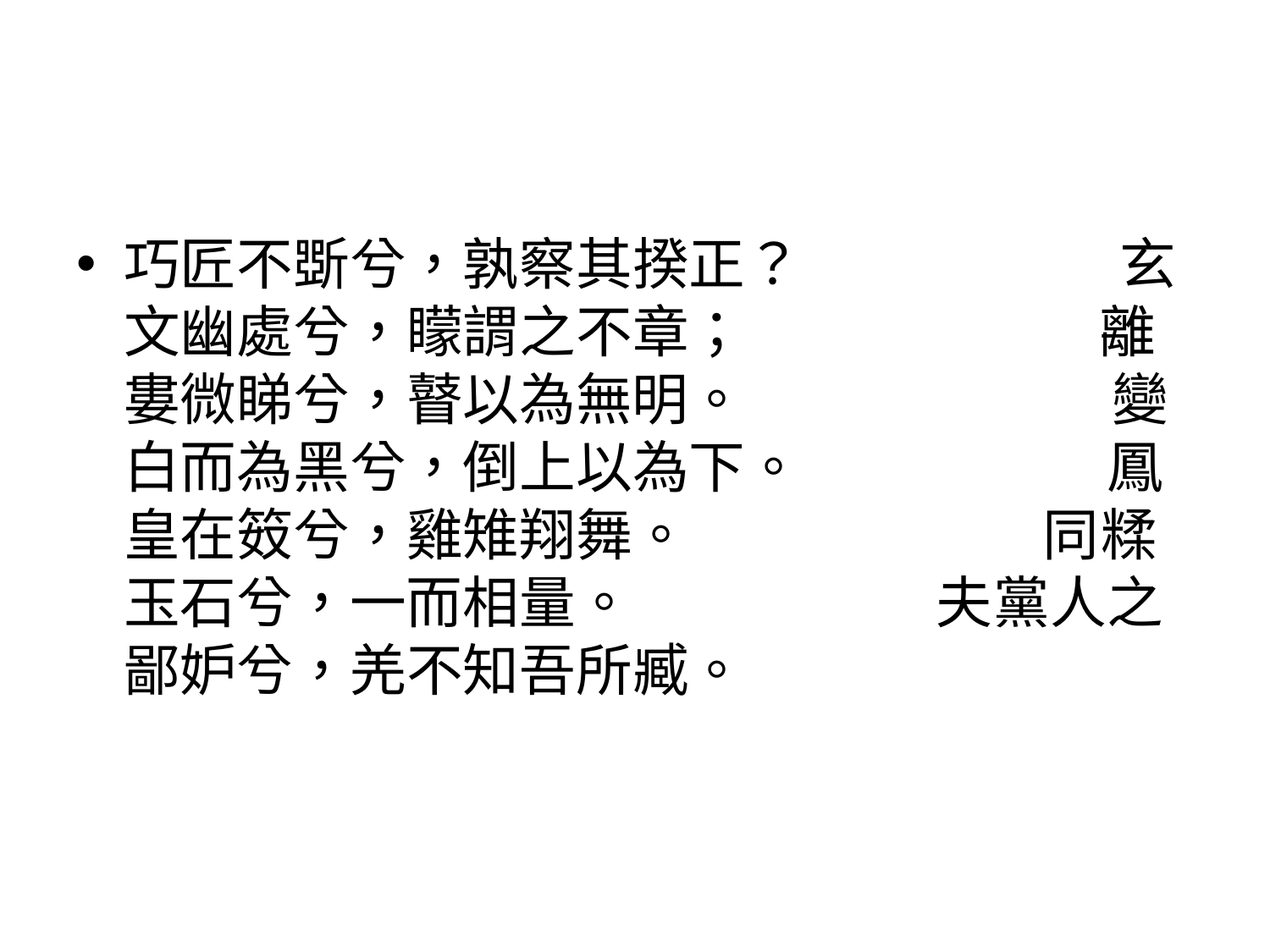

#
巧匠不斲兮，孰察其揆正？                         玄文幽處兮，矇謂之不章；                            離婁微睇兮，瞽以為無明。                             變白而為黑兮，倒上以為下。                        鳳皇在笯兮，雞雉翔舞。                            同糅玉石兮，一而相量。                        夫黨人之鄙妒兮，羌不知吾所臧。